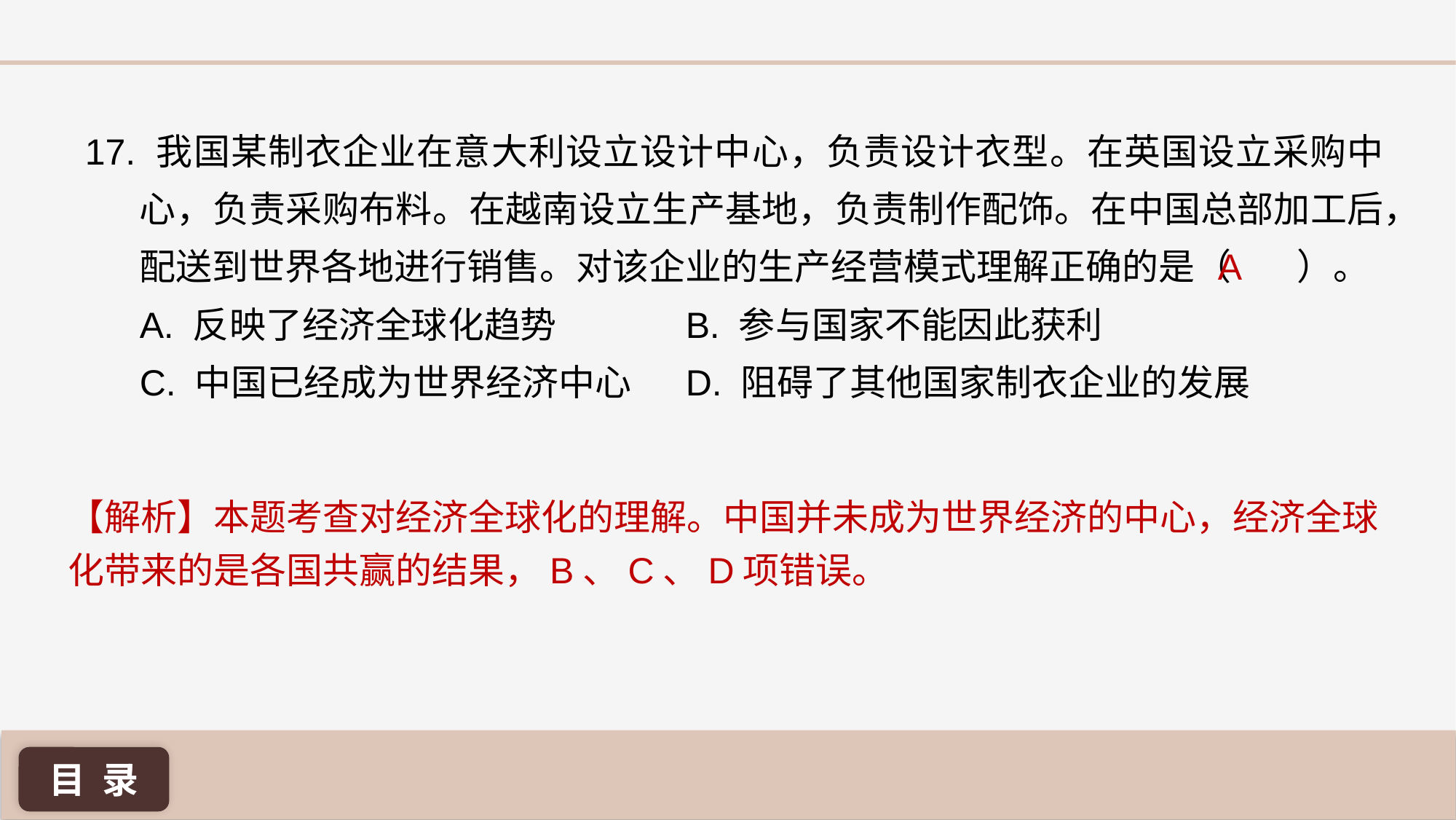

17. 我国某制衣企业在意大利设立设计中心，负责设计衣型。在英国设立采购中心，负责采购布料。在越南设立生产基地，负责制作配饰。在中国总部加工后，配送到世界各地进行销售。对该企业的生产经营模式理解正确的是（        ）。
A. 反映了经济全球化趋势 		B. 参与国家不能因此获利
C. 中国已经成为世界经济中心 	D. 阻碍了其他国家制衣企业的发展
A
【解析】本题考查对经济全球化的理解。中国并未成为世界经济的中心，经济全球化带来的是各国共赢的结果，B、C、D项错误。